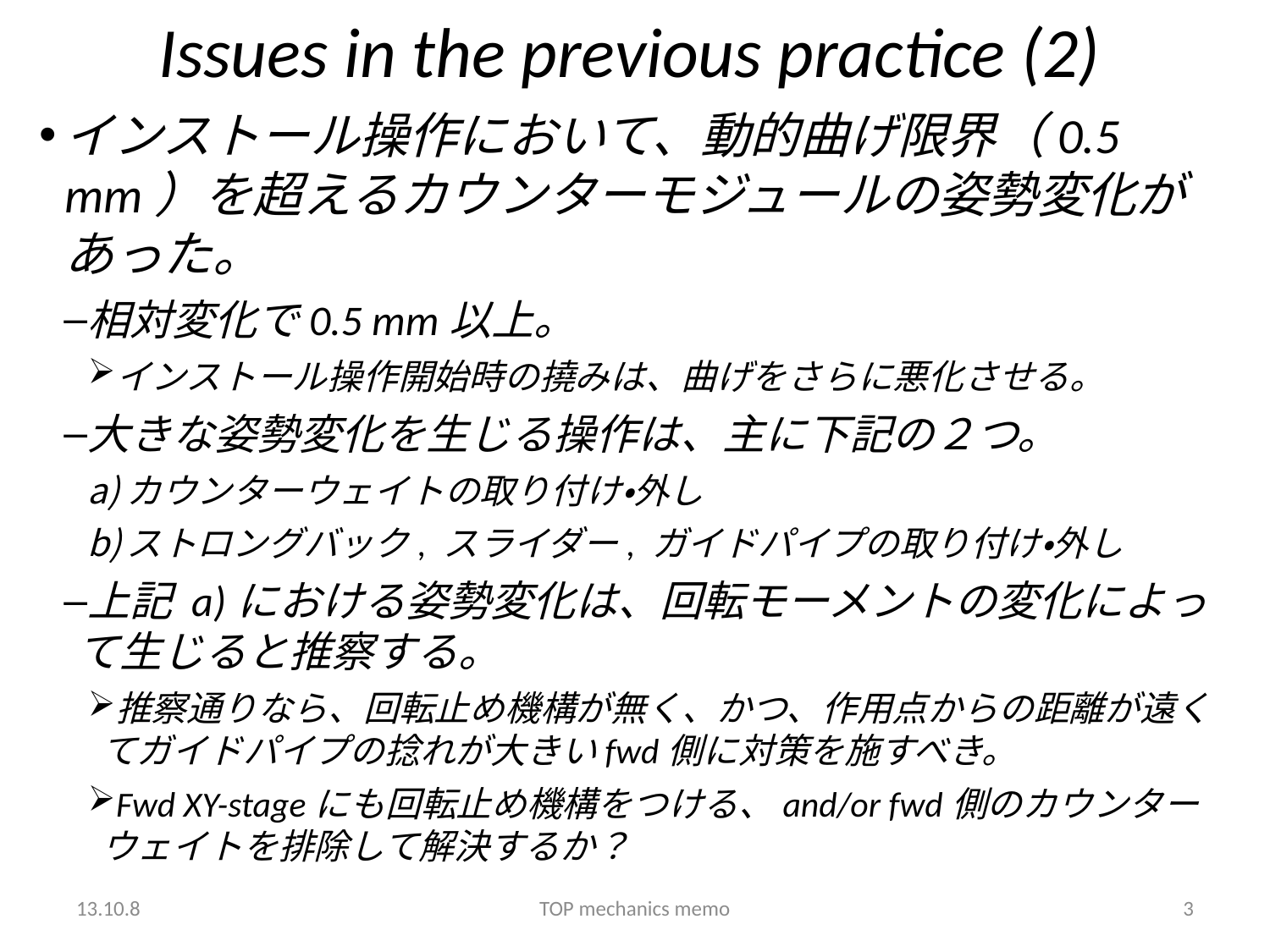

# Issues in the previous practice (2)
インストール操作において、動的曲げ限界（0.5 mm）を超えるカウンターモジュールの姿勢変化があった。
相対変化で0.5 mm以上。
インストール操作開始時の撓みは、曲げをさらに悪化させる。
大きな姿勢変化を生じる操作は、主に下記の２つ。
カウンターウェイトの取り付け・外し
ストロングバック, スライダー, ガイドパイプの取り付け・外し
上記 a)における姿勢変化は、回転モーメントの変化によって生じると推察する。
推察通りなら、回転止め機構が無く、かつ、作用点からの距離が遠くてガイドパイプの捻れが大きいfwd側に対策を施すべき。
Fwd XY-stageにも回転止め機構をつける、and/or fwd側のカウンターウェイトを排除して解決するか？
13.10.8
TOP mechanics memo
3